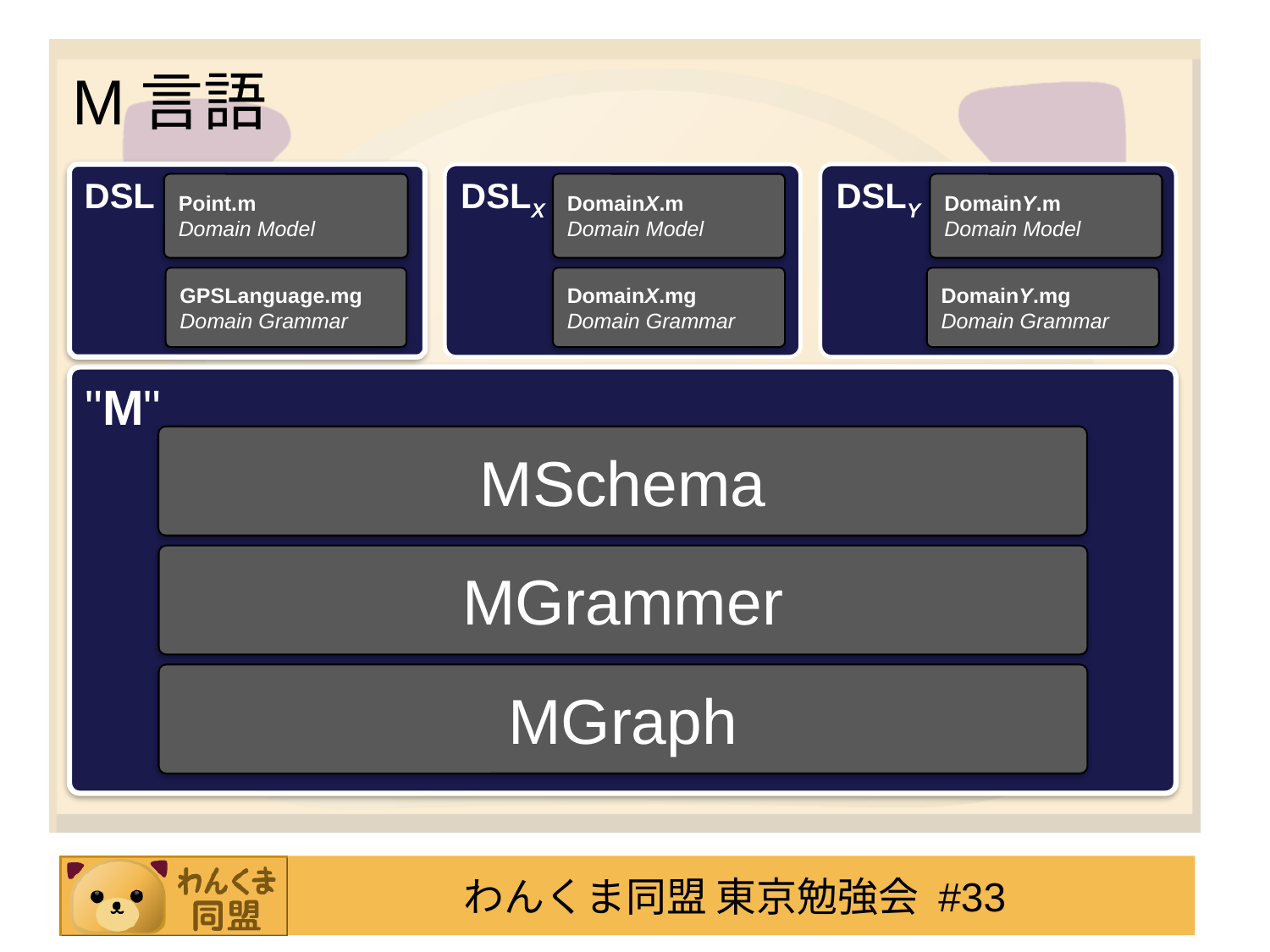

# M言語
DSL
Point.m
Domain Model
GPSLanguage.mg
Domain Grammar
DSLX
DomainX.m
Domain Model
DomainX.mg
Domain Grammar
DSLY
DomainY.m
Domain Model
DomainY.mg
Domain Grammar
"M"
MSchema
MGrammer
MGraph